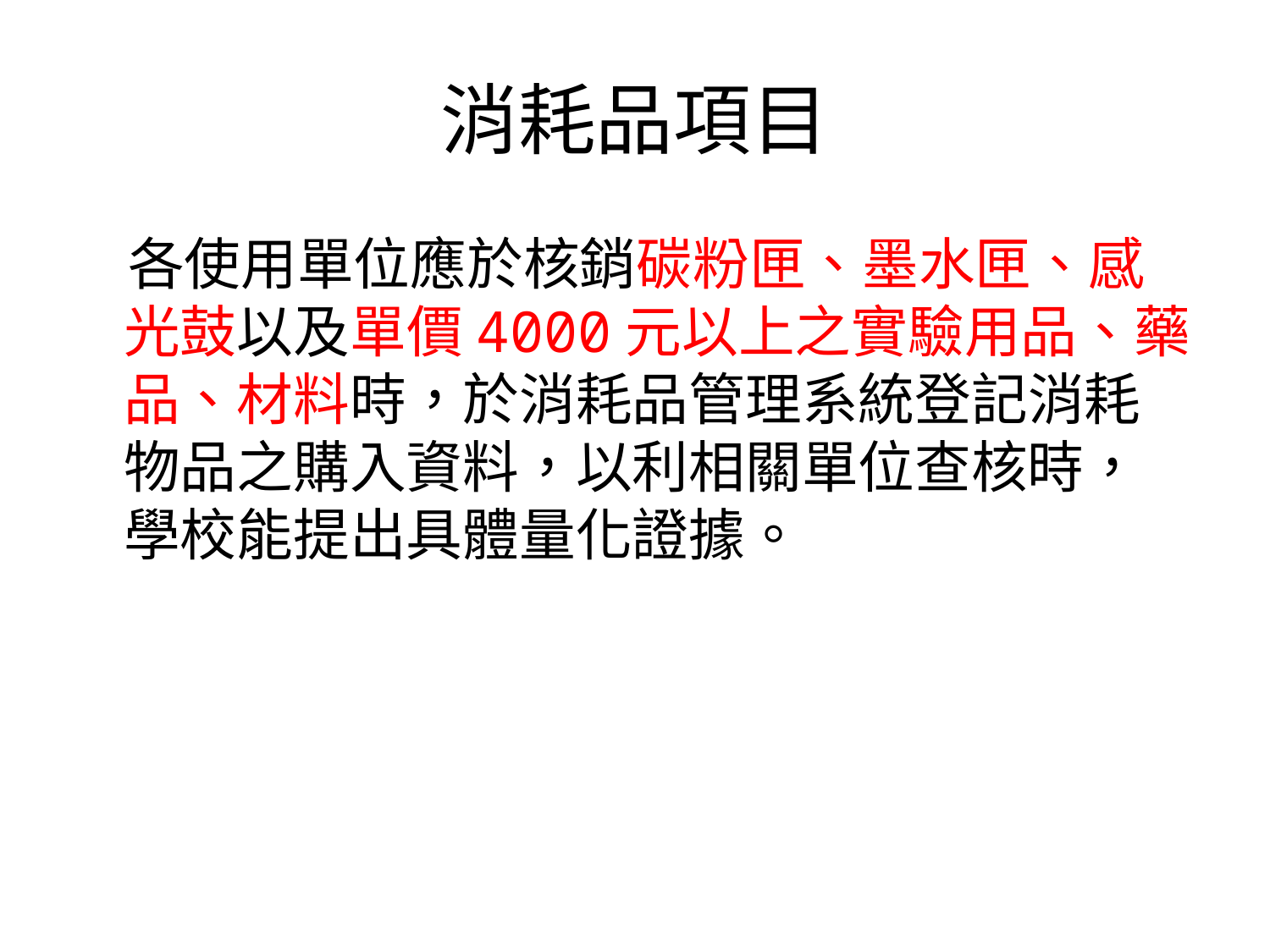

# 消耗品項目
   各使用單位應於核銷碳粉匣、墨水匣、感光鼓以及單價4000元以上之實驗用品、藥品、材料時，於消耗品管理系統登記消耗物品之購入資料，以利相關單位查核時，學校能提出具體量化證據。